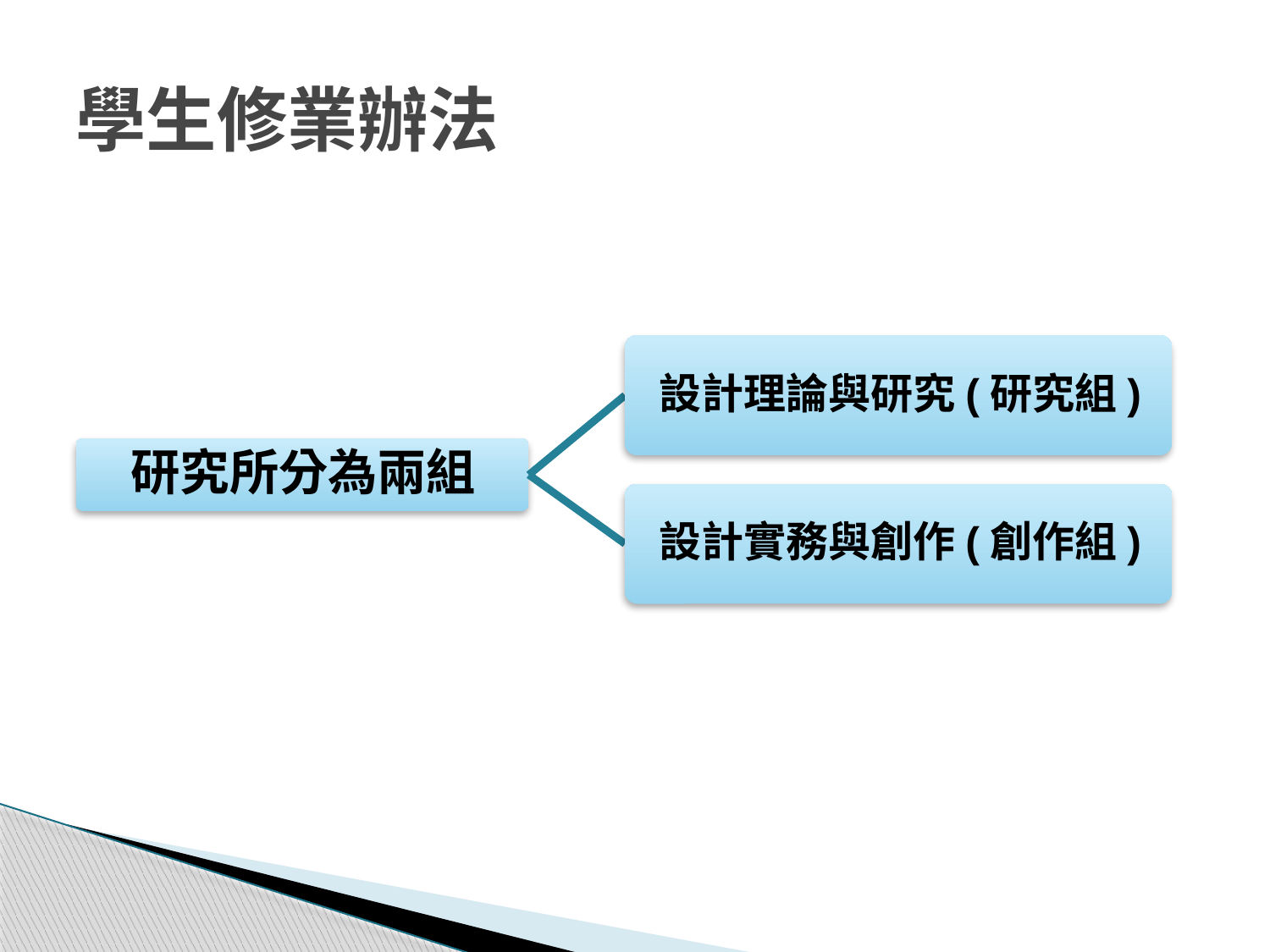

# 學生修業辦法
研究所分為兩組

設計理論與研究(研究組)

設計實務與創作(創作組)